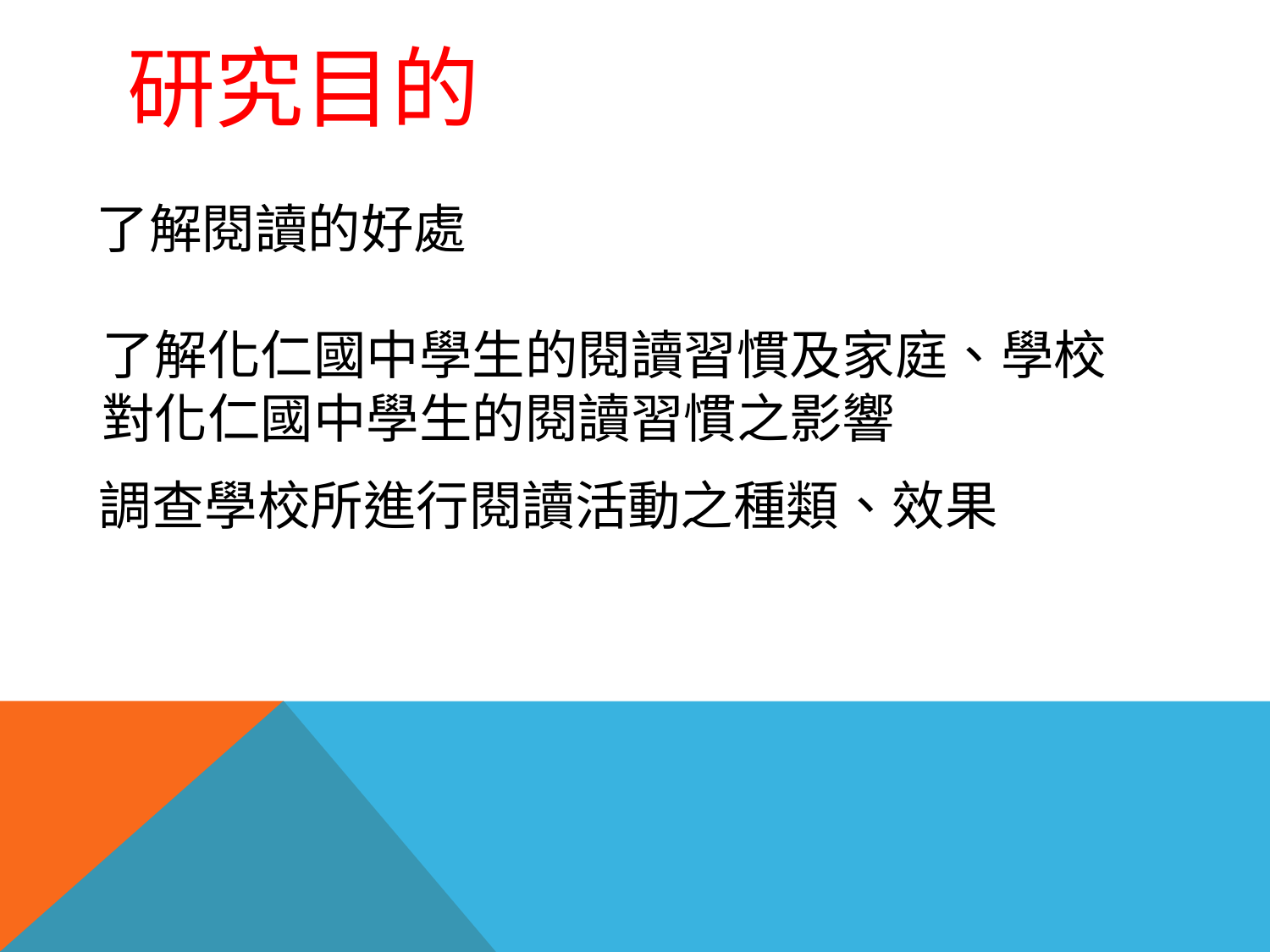

# 研究目的

了解閱讀的好處
了解化仁國中學生的閱讀習慣及家庭、學校
對化仁國中學生的閱讀習慣之影響
調查學校所進行閱讀活動之種類、效果